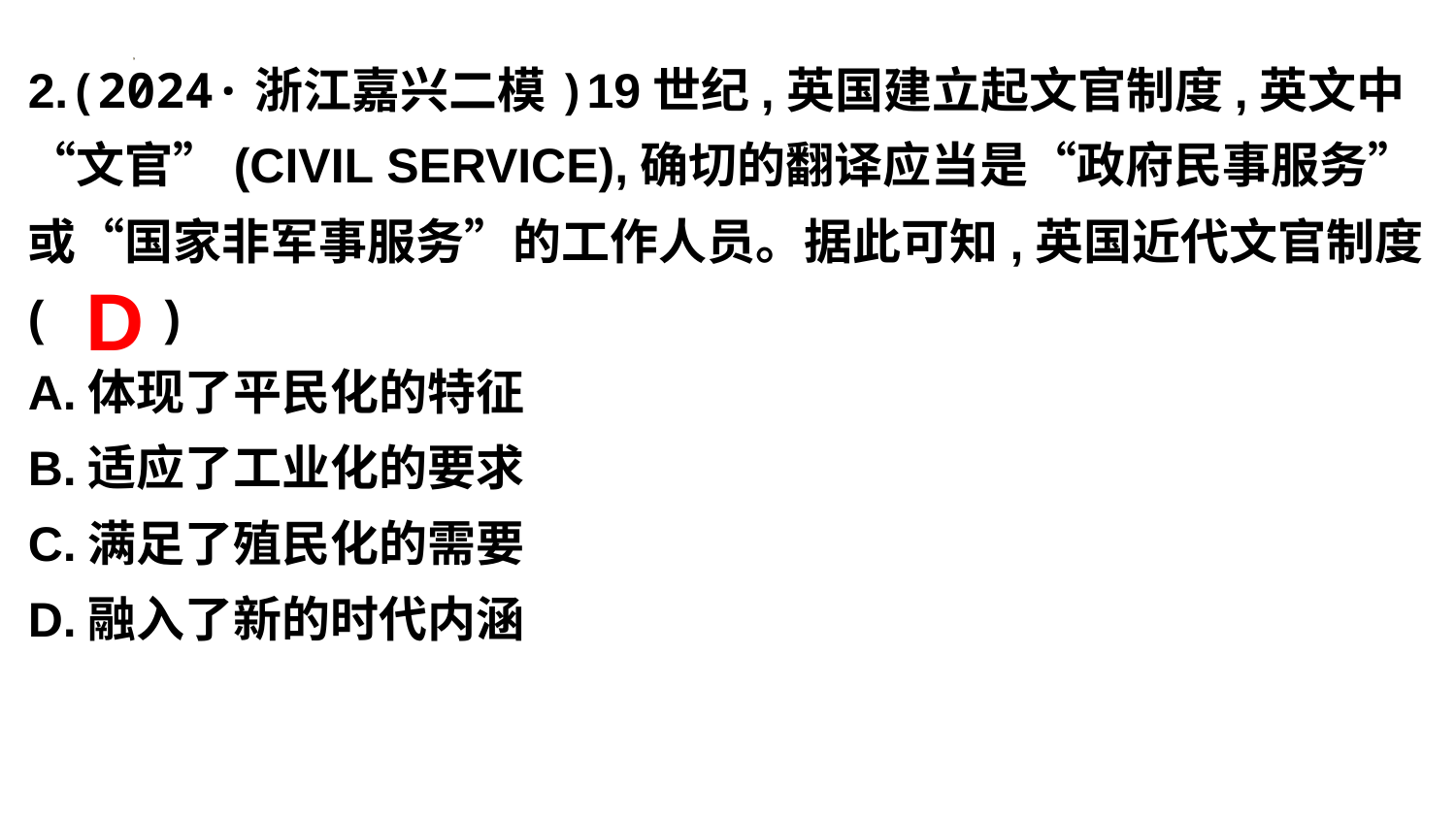

2.(2024·浙江嘉兴二模)19世纪,英国建立起文官制度,英文中“文官”(CIVIL SERVICE),确切的翻译应当是“政府民事服务”或“国家非军事服务”的工作人员。据此可知,英国近代文官制度(　　)
A.体现了平民化的特征
B.适应了工业化的要求
C.满足了殖民化的需要
D.融入了新的时代内涵
D